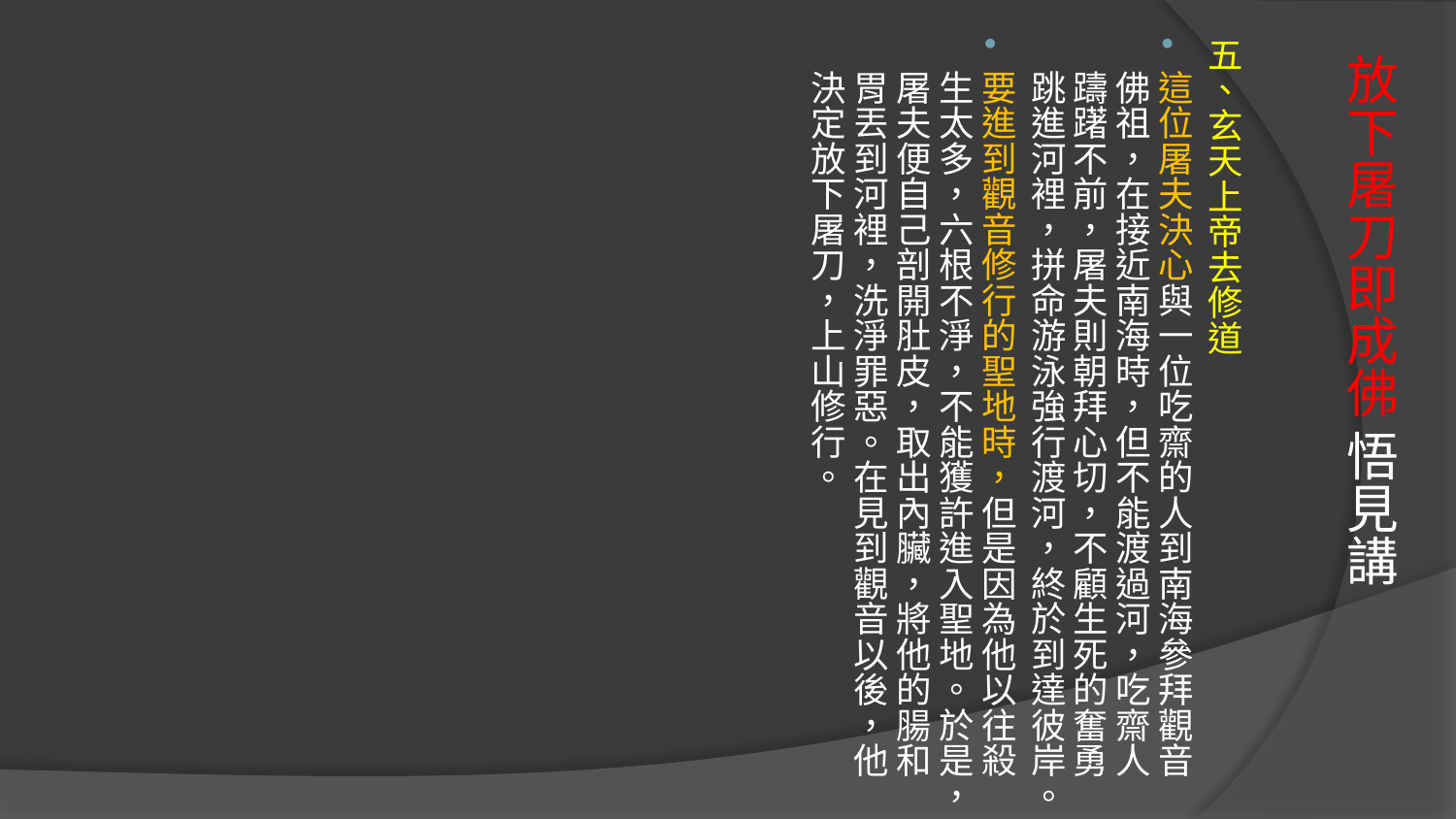

五、玄天上帝去修道
這位屠夫決心與一位吃齋的人到南海參拜觀音佛祖，在接近南海時，但不能渡過河，吃齋人躊躇不前，屠夫則朝拜心切，不顧生死的奮勇跳進河裡，拼命游泳強行渡河，終於到達彼岸。
要進到觀音修行的聖地時，但是因為他以往殺生太多，六根不淨，不能獲許進入聖地。於是，屠夫便自己剖開肚皮，取出內臟，將他的腸和胃丟到河裡，洗淨罪惡。在見到觀音以後，他決定放下屠刀，上山修行。

# 放下屠刀即成佛 悟見講